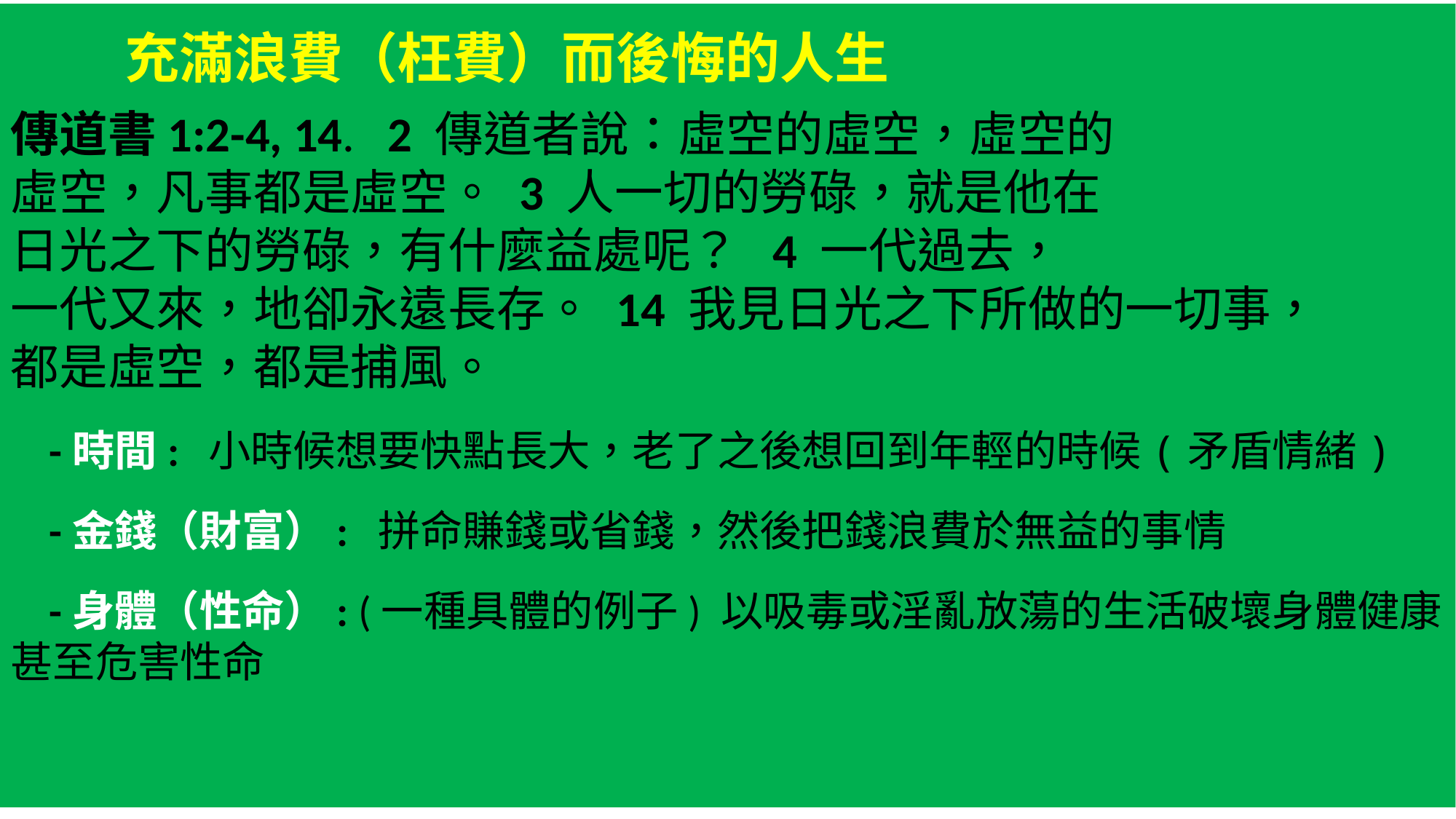

充滿浪費（枉費）而後悔的人生

傳道書1:2-4, 14.   2 傳道者說：虛空的虛空，虛空的
虛空，凡事都是虛空。 3 人一切的勞碌，就是他在
日光之下的勞碌，有什麼益處呢？  4 一代過去，
一代又來，地卻永遠長存。 14 我見日光之下所做的一切事，
都是虛空，都是捕風。

    -時間:  小時候想要快點長大，老了之後想回到年輕的時候(矛盾情緒)

    -金錢（財富）:  拼命賺錢或省錢，然後把錢浪費於無益的事情

    -身體（性命）: (一種具體的例子) 以吸毒或淫亂放蕩的生活破壞身體健康，甚至危害性命